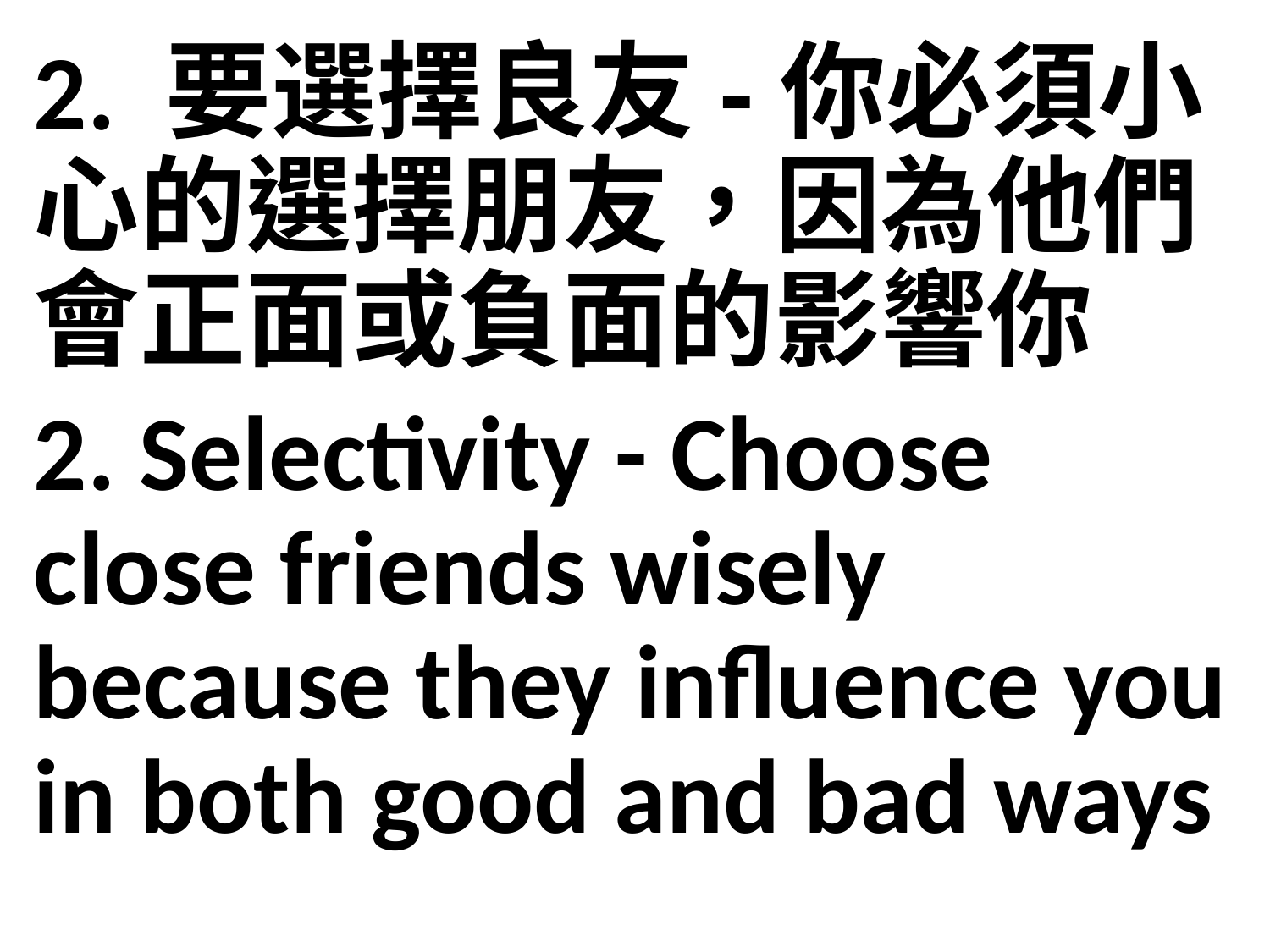

2. 要選擇良友-你必須小心的選擇朋友，因為他們會正面或負面的影響你
2. Selectivity - Choose close friends wisely because they influence you in both good and bad ways